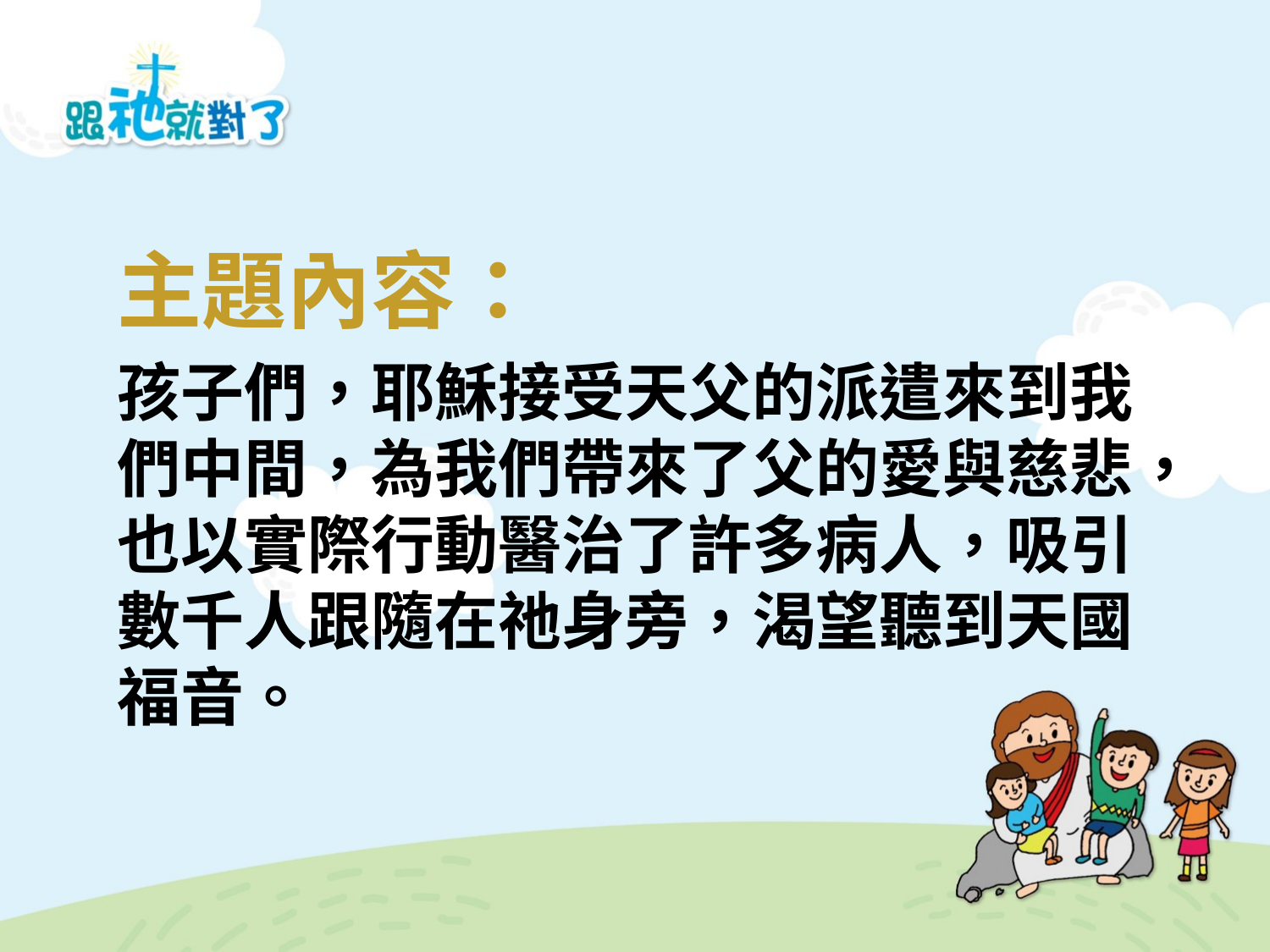

主題內容：
孩子們，耶穌接受天父的派遣來到我們中間，為我們帶來了父的愛與慈悲，也以實際行動醫治了許多病人，吸引數千人跟隨在祂身旁，渴望聽到天國福音。